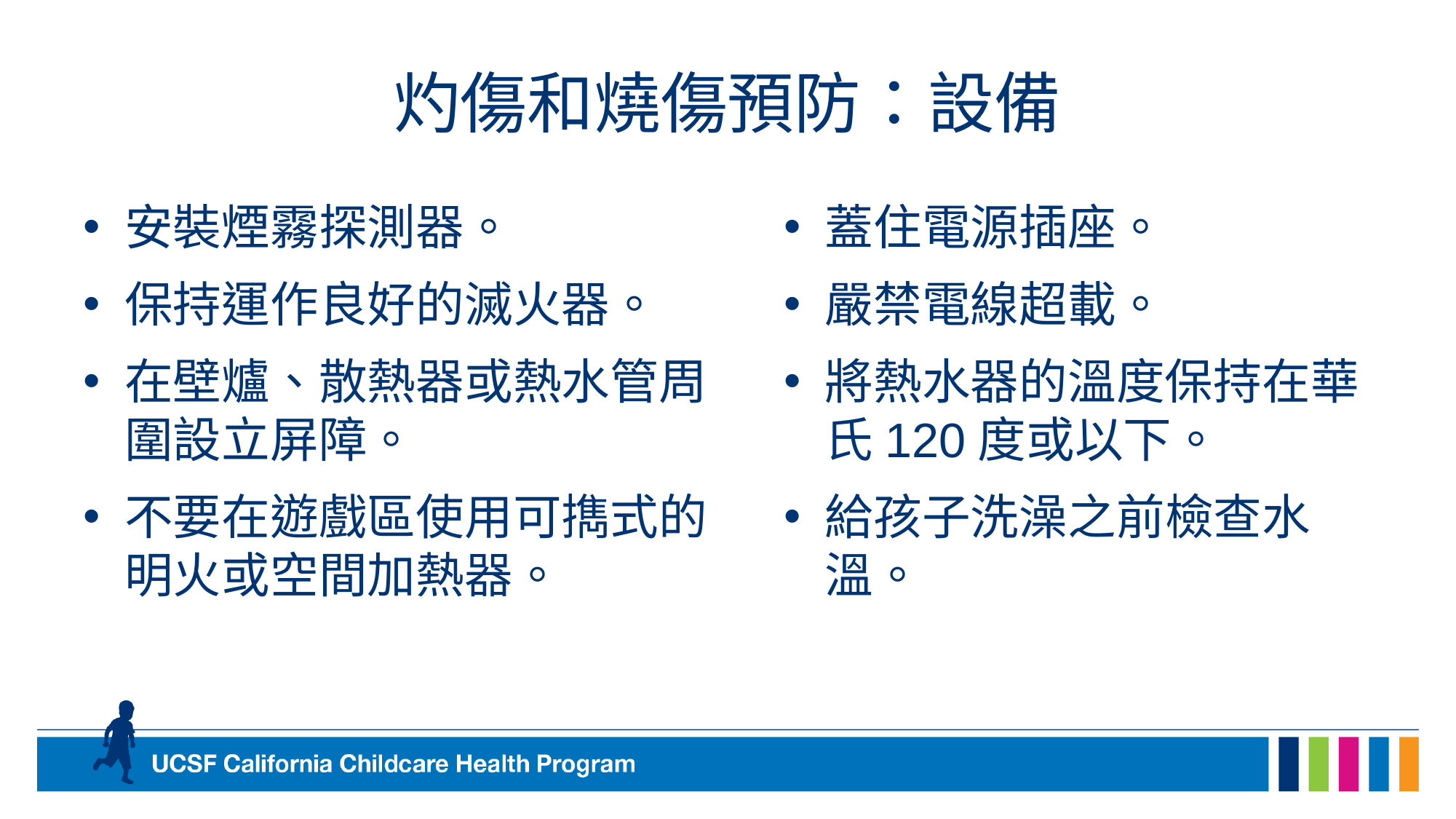

# 灼傷和燒傷預防：設備
安裝煙霧探測器。
保持運作良好的滅火器。
在壁爐、散熱器或熱水管周圍設立屏障。
不要在遊戲區使用可擕式的明火或空間加熱器。

蓋住電源插座。
嚴禁電線超載。
將熱水器的溫度保持在華氏120度或以下。
給孩子洗澡之前檢查水溫。